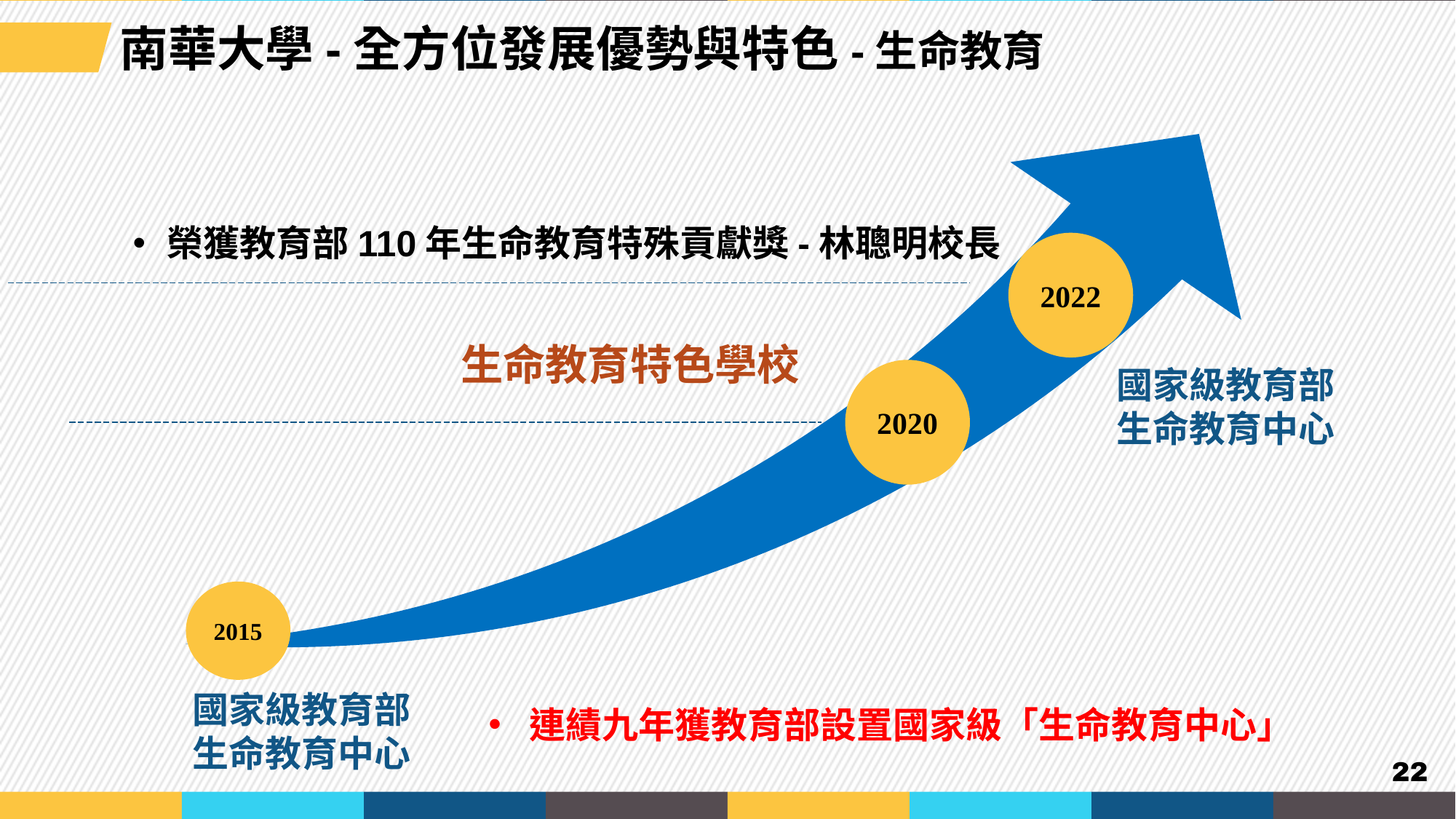

南華大學-全方位發展優勢與特色-生命教育

榮獲教育部110年生命教育特殊貢獻獎-林聰明校長
2022
3
生命教育特色學校
國家級教育部生命教育中心
2020
2015
國家級教育部生命教育中心
連績九年獲教育部設置國家級「生命教育中心」